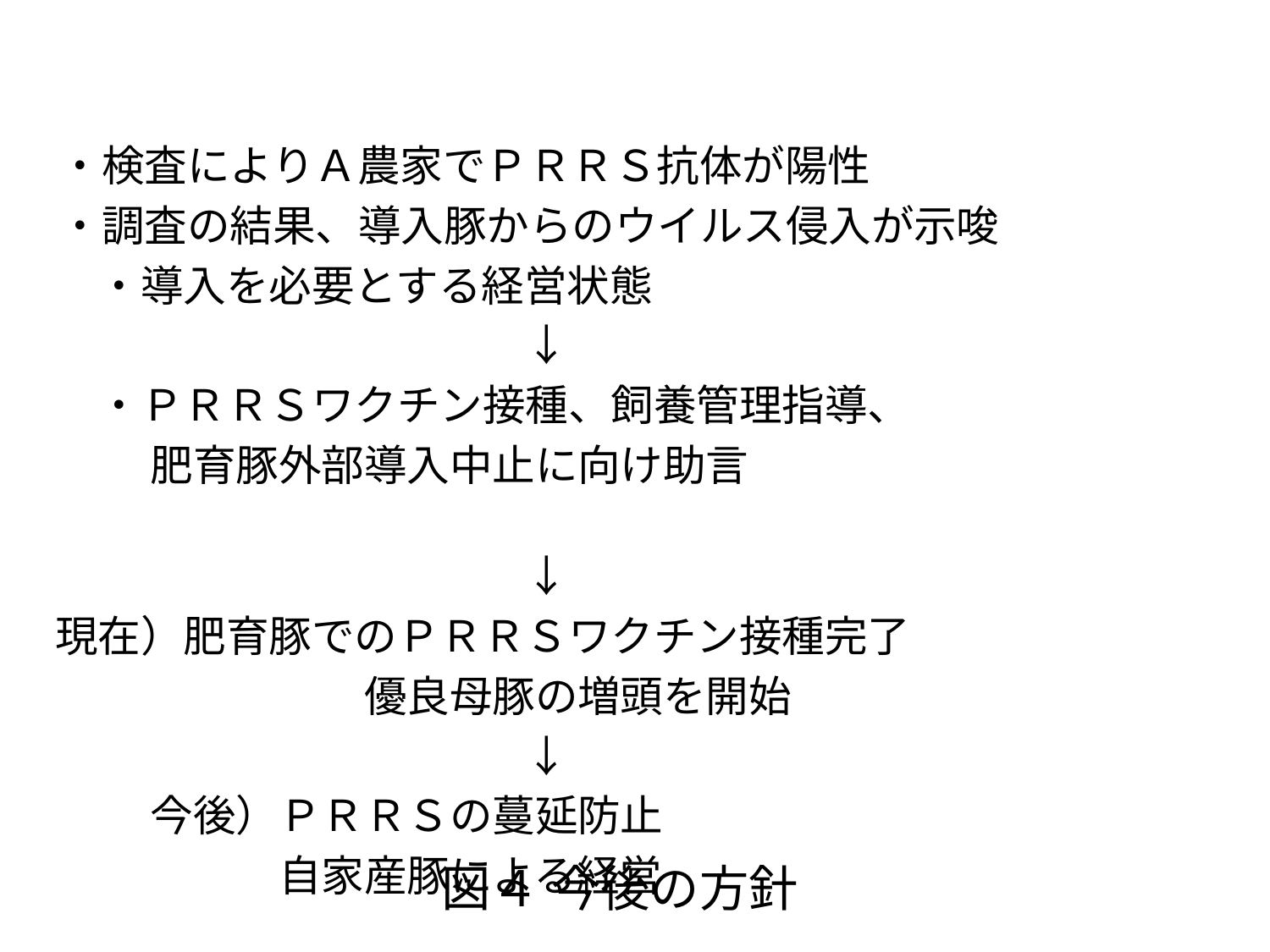

・検査によりＡ農家でＰＲＲＳ抗体が陽性
    ・調査の結果、導入豚からのウイルス侵入が示唆
　　・導入を必要とする経営状態
　　　　　　　　　　　　↓
　　・ＰＲＲＳワクチン接種、飼養管理指導、
　　　 肥育豚外部導入中止に向け助言
　　　　　　　　　　　　↓
　現在）肥育豚でのＰＲＲＳワクチン接種完了
　　　　　　　　 優良母豚の増頭を開始
　　　　　　　　　　　　↓
　　　 今後）ＰＲＲＳの蔓延防止
　　　　　　 自家産豚による経営

図４ 今後の方針